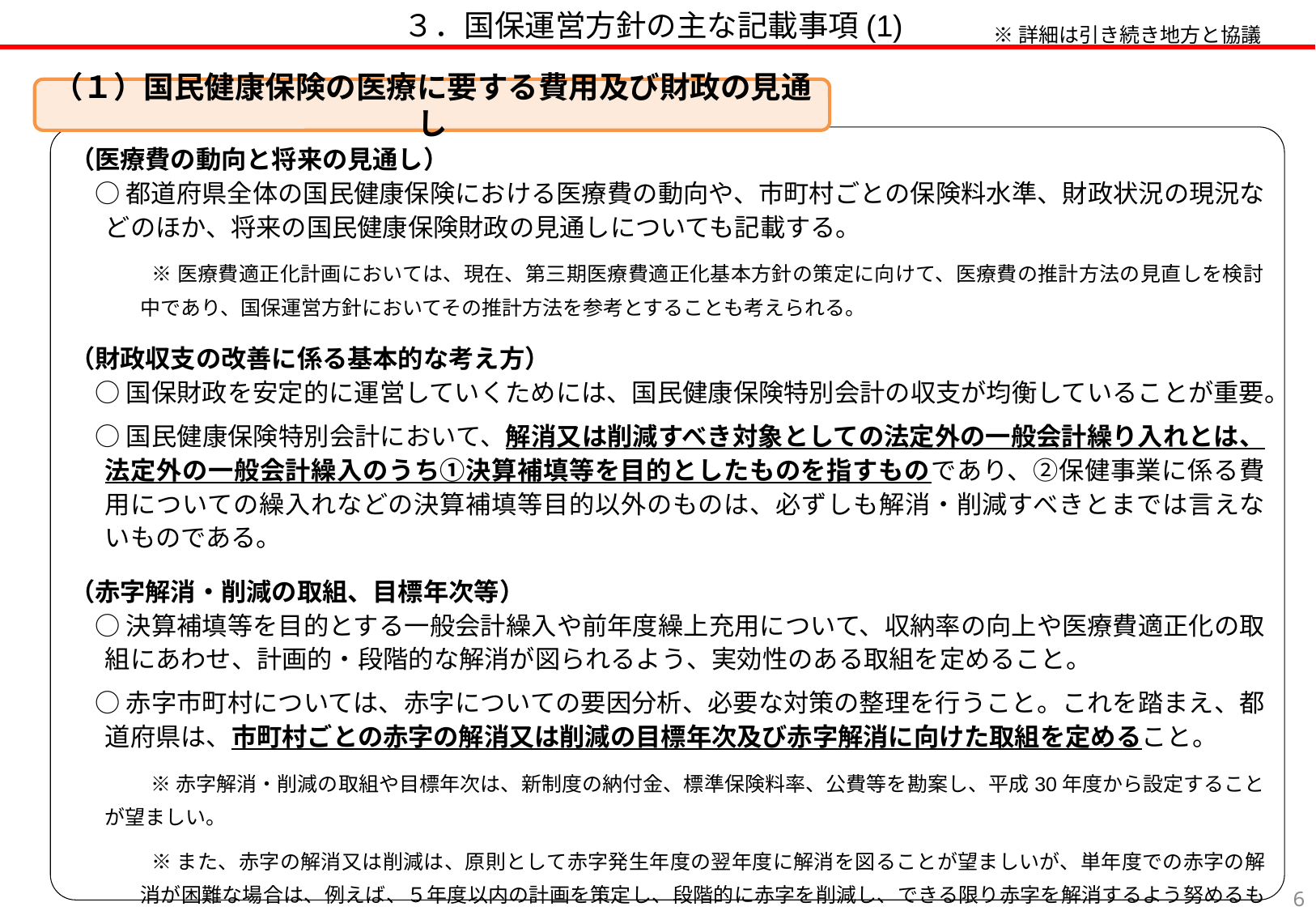

３．国保運営方針の主な記載事項(1)
※詳細は引き続き地方と協議
（１）国民健康保険の医療に要する費用及び財政の見通し
（医療費の動向と将来の見通し）
　○ 都道府県全体の国民健康保険における医療費の動向や、市町村ごとの保険料水準、財政状況の現況などのほか、将来の国民健康保険財政の見通しについても記載する。
　　　　※ 医療費適正化計画においては、現在、第三期医療費適正化基本方針の策定に向けて、医療費の推計方法の見直しを検討中であり、国保運営方針においてその推計方法を参考とすることも考えられる。
（財政収支の改善に係る基本的な考え方）
　○ 国保財政を安定的に運営していくためには、国民健康保険特別会計の収支が均衡していることが重要。
　○ 国民健康保険特別会計において、解消又は削減すべき対象としての法定外の一般会計繰り入れとは、法定外の一般会計繰入のうち①決算補填等を目的としたものを指すものであり、②保健事業に係る費用についての繰入れなどの決算補填等目的以外のものは、必ずしも解消・削減すべきとまでは言えないものである。
（赤字解消・削減の取組、目標年次等）
　○ 決算補填等を目的とする一般会計繰入や前年度繰上充用について、収納率の向上や医療費適正化の取組にあわせ、計画的・段階的な解消が図られるよう、実効性のある取組を定めること。
　○ 赤字市町村については、赤字についての要因分析、必要な対策の整理を行うこと。これを踏まえ、都道府県は、市町村ごとの赤字の解消又は削減の目標年次及び赤字解消に向けた取組を定めること。
　　　　※ 赤字解消・削減の取組や目標年次は、新制度の納付金、標準保険料率、公費等を勘案し、平成30年度から設定することが望ましい。
　　　　※ また、赤字の解消又は削減は、原則として赤字発生年度の翌年度に解消を図ることが望ましいが、単年度での赤字の解消が困難な場合は、例えば、５年度以内の計画を策定し、段階的に赤字を削減し、できる限り赤字を解消するよう努めるものとするなど、市町村の実態を踏まえて、その目標を定めること。
6